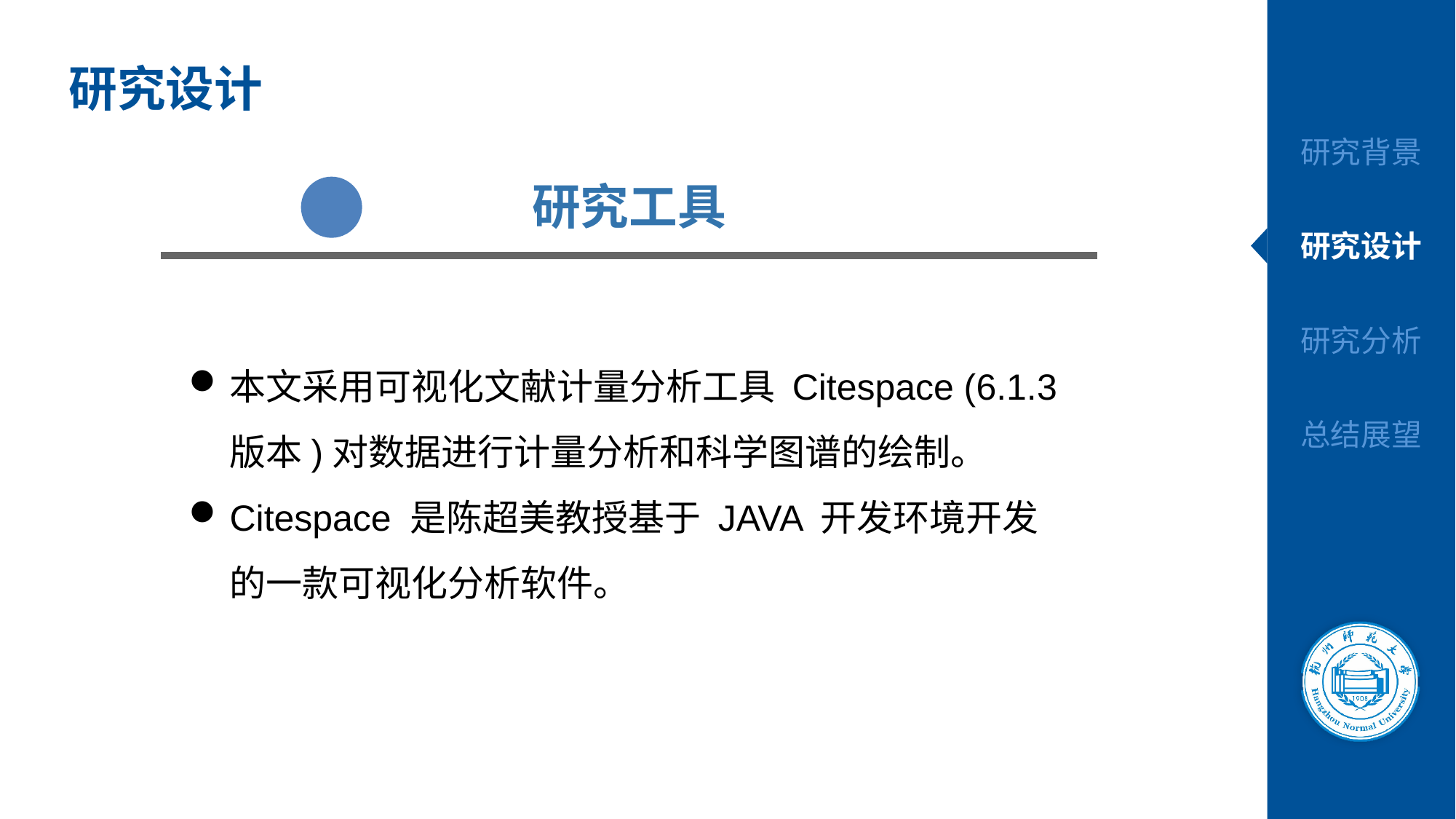

# 研究设计
研究工具

本文采用可视化文献计量分析工具 Citespace (6.1.3版本)对数据进行计量分析和科学图谱的绘制。
Citespace 是陈超美教授基于 JAVA 开发环境开发的一款可视化分析软件。